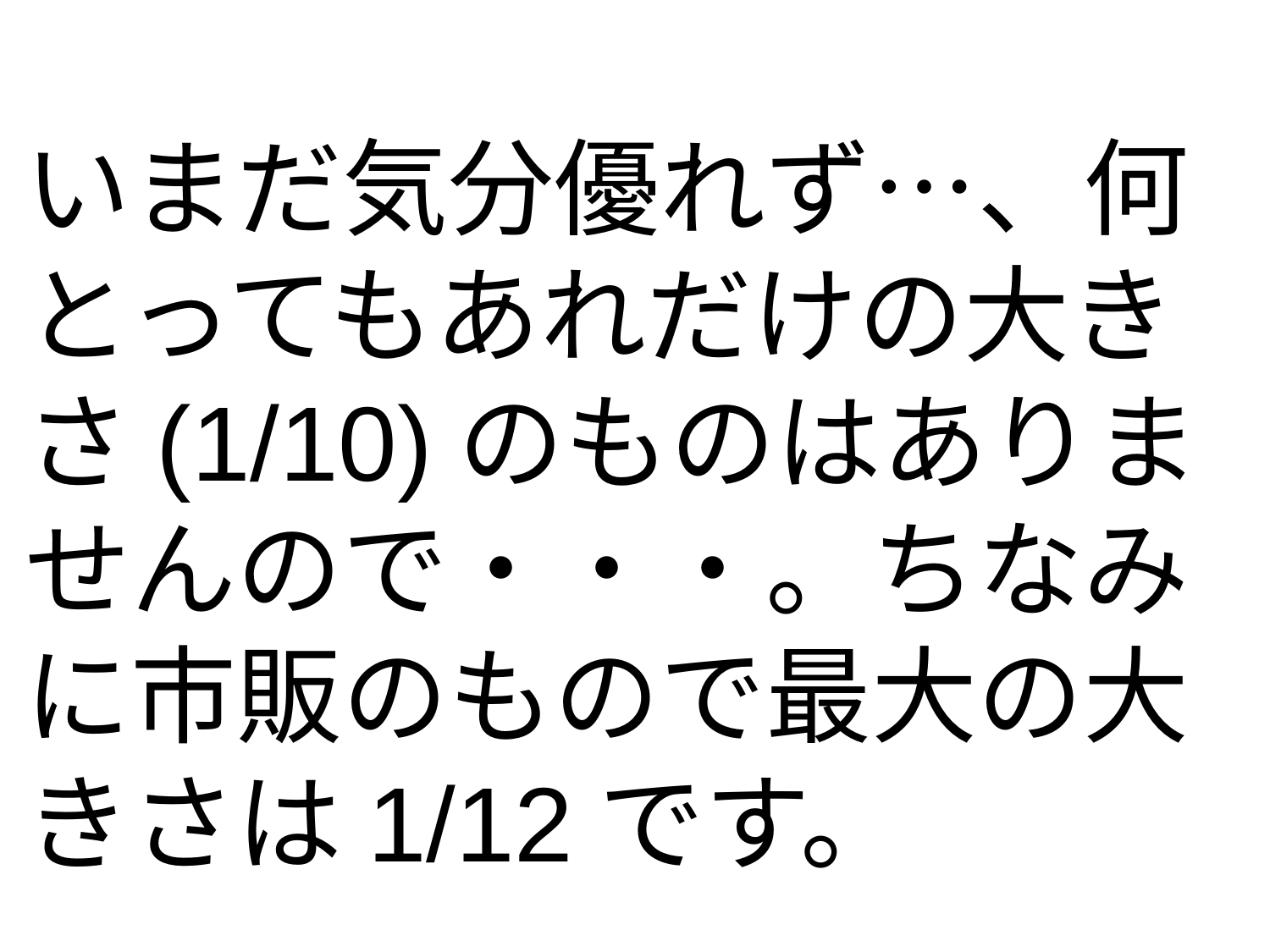

いまだ気分優れず…、何とってもあれだけの大きさ(1/10)のものはありませんので・・・。ちなみに市販のもので最大の大きさは1/12です。